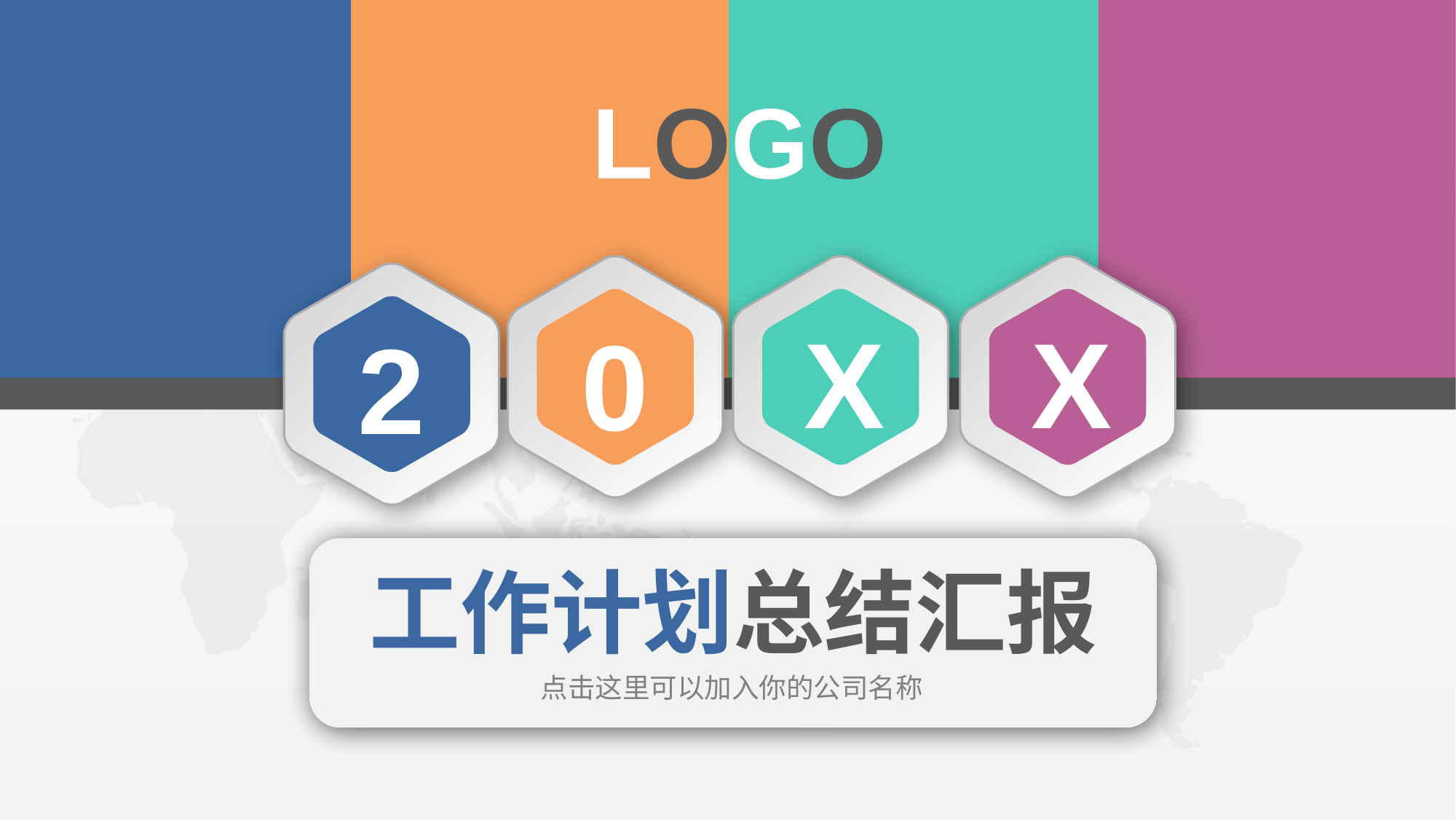

LOGO

X
X
0
2

工作计划总结汇报
点击这里可以加入你的公司名称